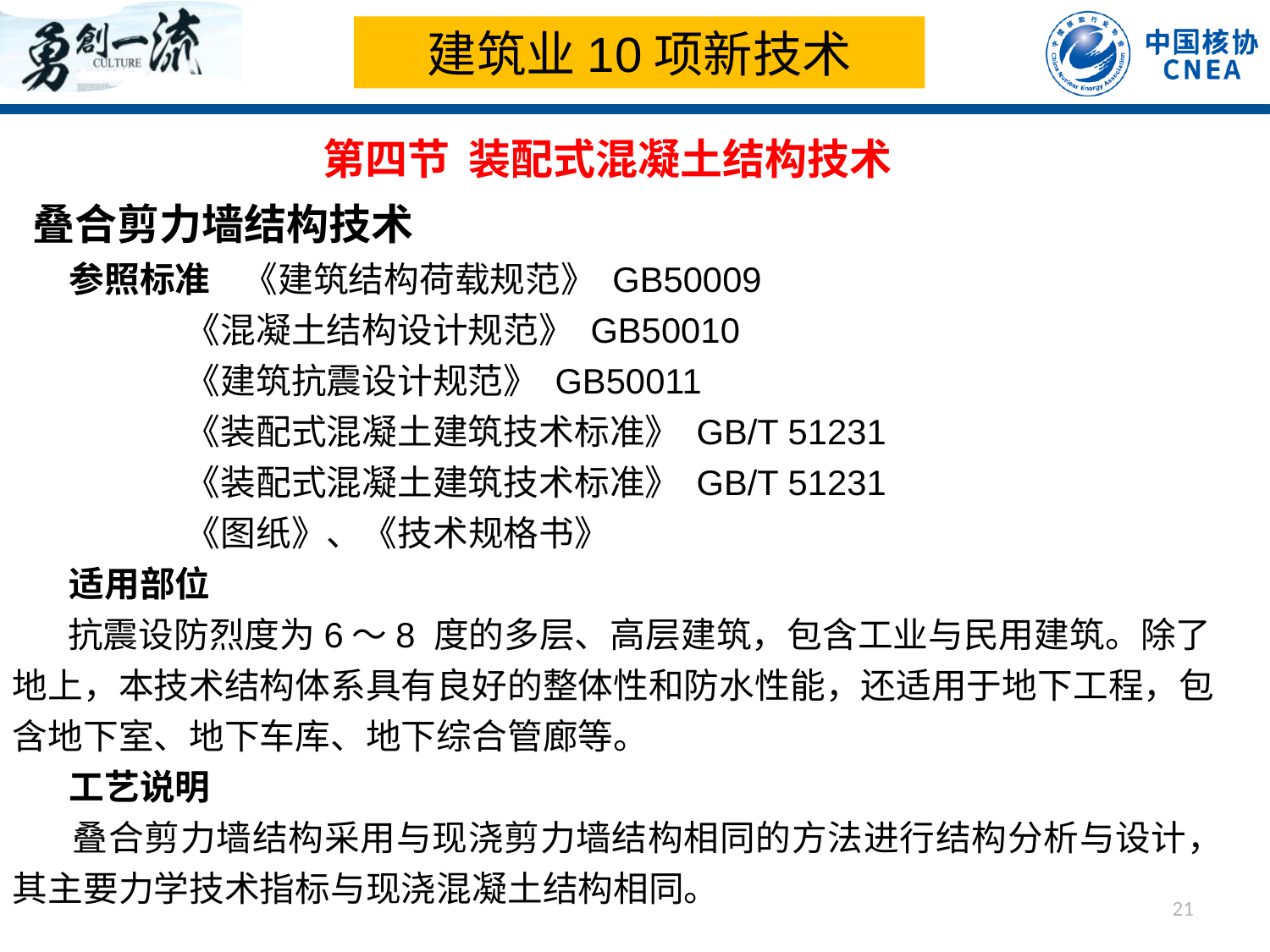

建筑业10项新技术
第四节  装配式混凝土结构技术
 叠合剪力墙结构技术
      参照标准    《建筑结构荷载规范》 GB50009
                     《混凝土结构设计规范》 GB50010
                     《建筑抗震设计规范》 GB50011
                     《装配式混凝土建筑技术标准》 GB/T 51231
                     《装配式混凝土建筑技术标准》 GB/T 51231
                     《图纸》、《技术规格书》
      适用部位
      抗震设防烈度为6～8 度的多层、高层建筑，包含工业与民用建筑。除了地上，本技术结构体系具有良好的整体性和防水性能，还适用于地下工程，包含地下室、地下车库、地下综合管廊等。
      工艺说明
      叠合剪力墙结构采用与现浇剪力墙结构相同的方法进行结构分析与设计，其主要力学技术指标与现浇混凝土结构相同。
21